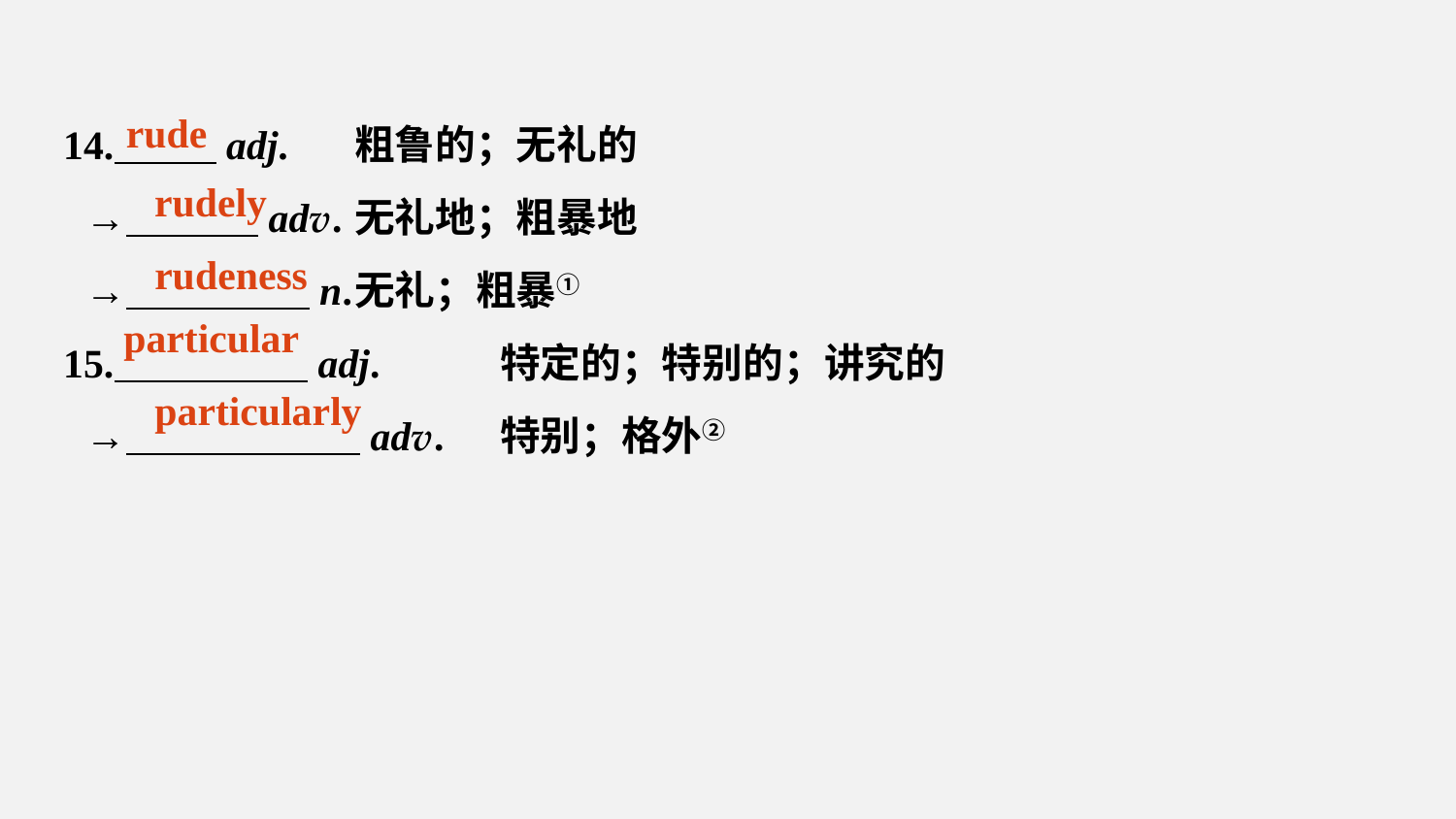

14.           adj.	粗鲁的；无礼的
  →              adv.	无礼地；粗暴地
  →                   n.	无礼；粗暴①
15.                    adj.	特定的；特别的；讲究的
  →                        adv.	特别；格外②
rude
rudely
rudeness
particular
particularly